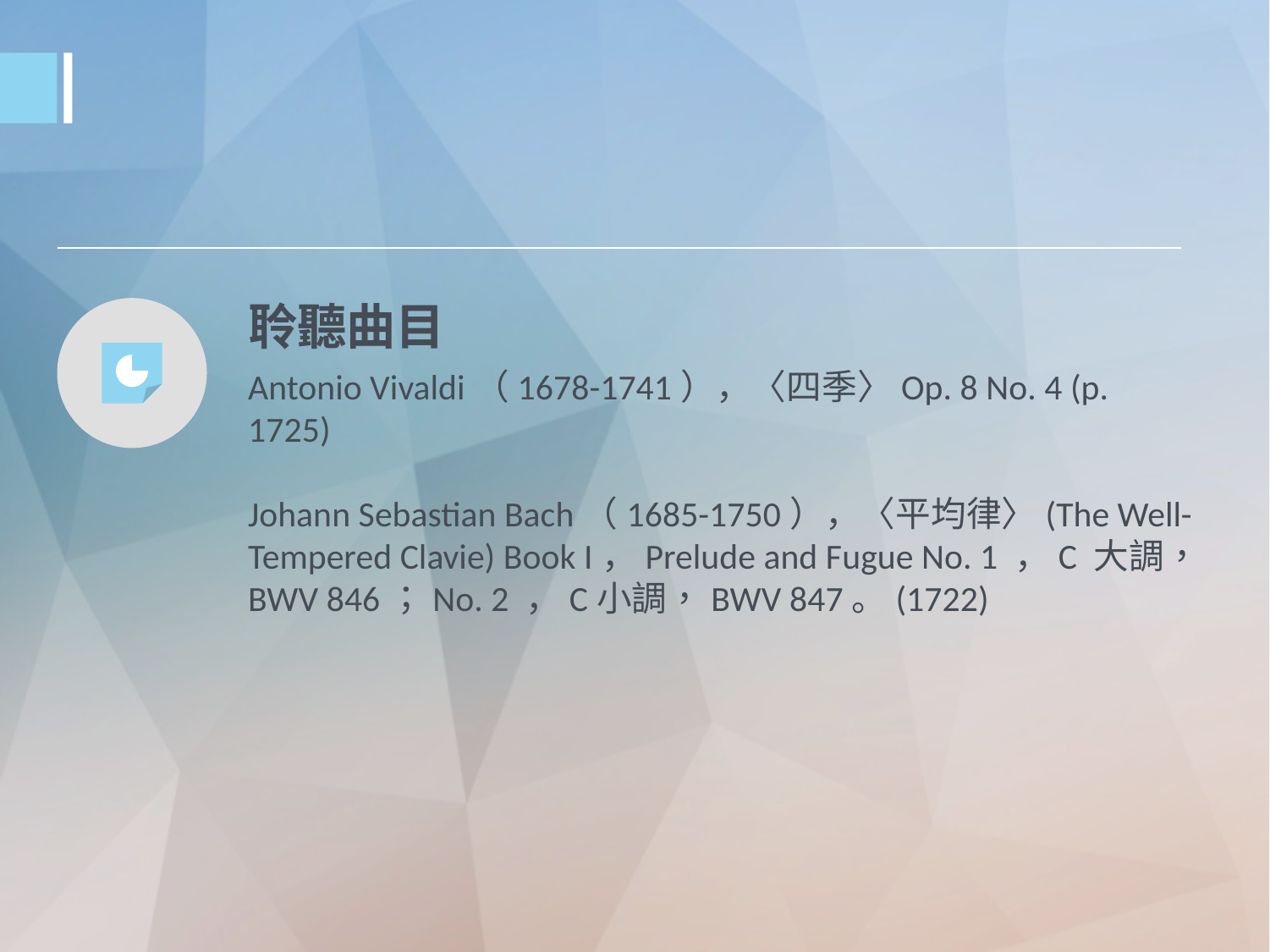

聆聽曲目
Antonio Vivaldi（1678-1741），〈四季〉Op. 8 No. 4 (p. 1725)

Johann Sebastian Bach（1685-1750），〈平均律〉(The Well-Tempered Clavie) Book I，Prelude and Fugue No. 1 ，C 大調，BWV 846；No. 2 ，C小調，BWV 847。(1722)